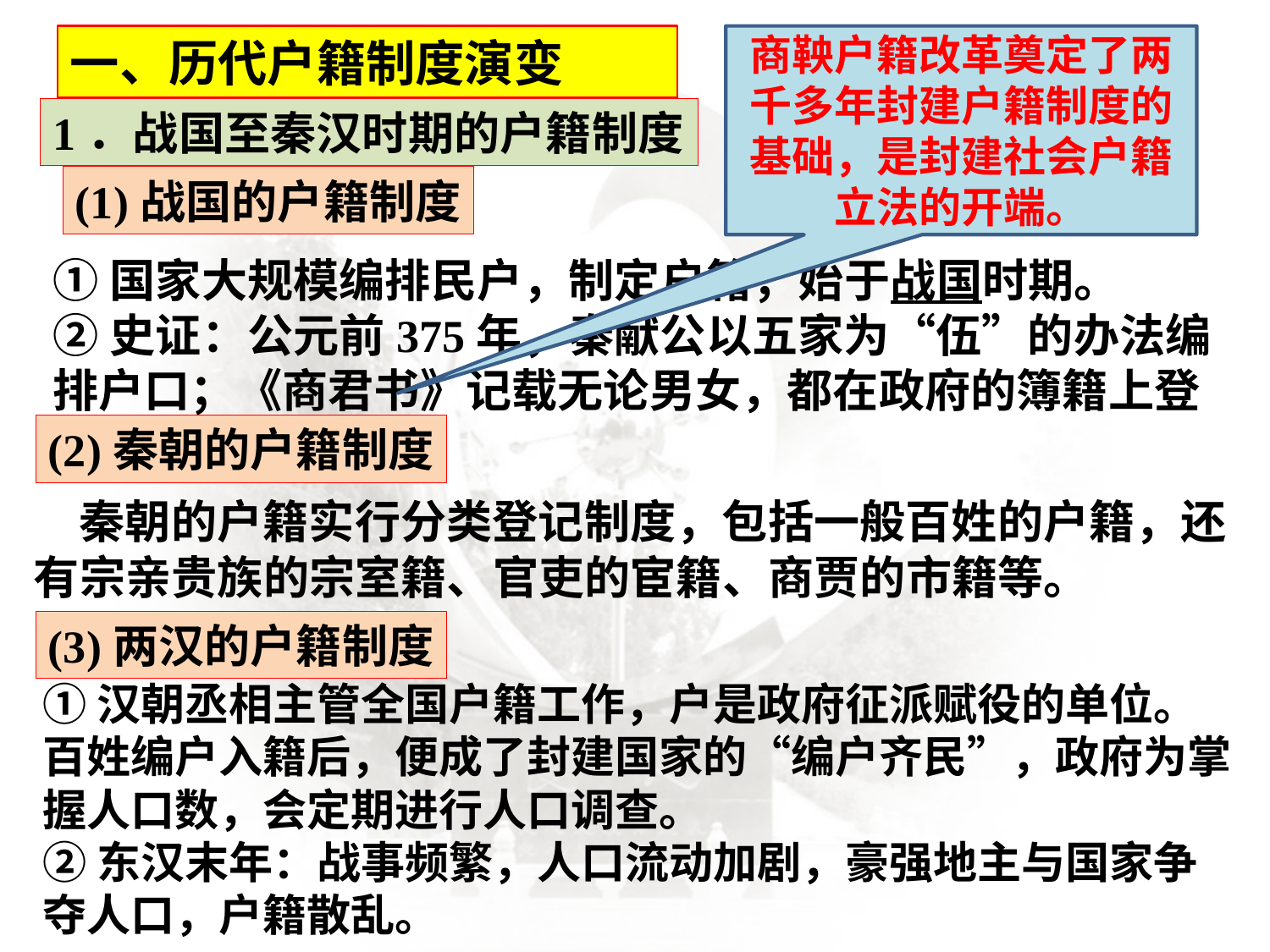

一、历代户籍制度演变
商鞅户籍改革奠定了两千多年封建户籍制度的基础，是封建社会户籍立法的开端。
1．战国至秦汉时期的户籍制度
(1)战国的户籍制度
①国家大规模编排民户，制定户籍，始于战国时期。②史证：公元前375年，秦献公以五家为“伍”的办法编排户口；《商君书》记载无论男女，都在政府的簿籍上登记。
(2)秦朝的户籍制度
   秦朝的户籍实行分类登记制度，包括一般百姓的户籍，还有宗亲贵族的宗室籍、官吏的宦籍、商贾的市籍等。
(3)两汉的户籍制度
①汉朝丞相主管全国户籍工作，户是政府征派赋役的单位。百姓编户入籍后，便成了封建国家的“编户齐民”，政府为掌握人口数，会定期进行人口调查。
②东汉末年：战事频繁，人口流动加剧，豪强地主与国家争夺人口，户籍散乱。